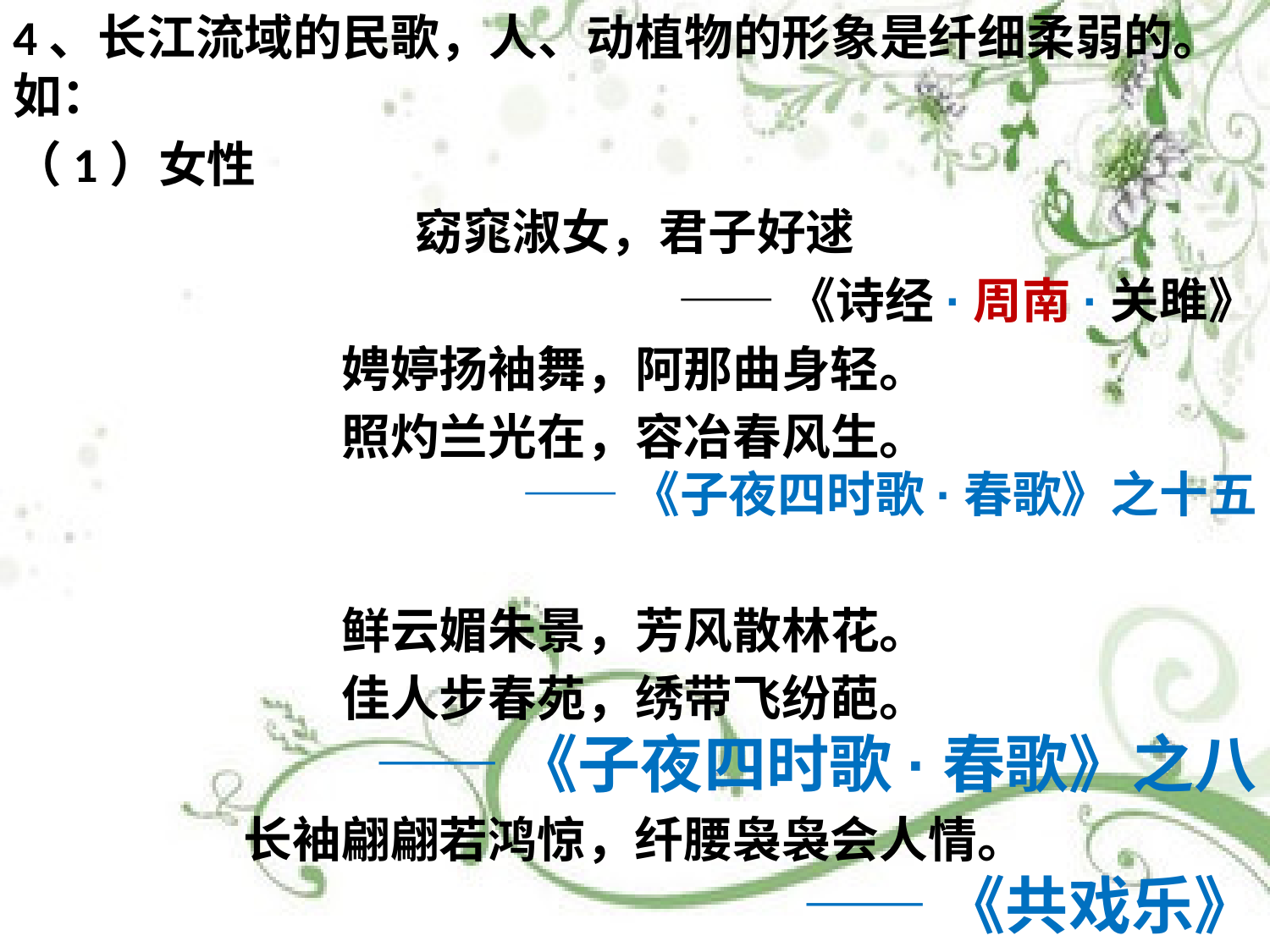

4、长江流域的民歌，人、动植物的形象是纤细柔弱的。如：
（1）女性
窈窕淑女，君子好逑
——《诗经·周南·关雎》
娉婷扬袖舞，阿那曲身轻。
照灼兰光在，容冶春风生。
——《子夜四时歌·春歌》之十五

鲜云媚朱景，芳风散林花。
佳人步春苑，绣带飞纷葩。
——《子夜四时歌·春歌》之八
长袖翩翩若鸿惊，纤腰袅袅会人情。
——《共戏乐》